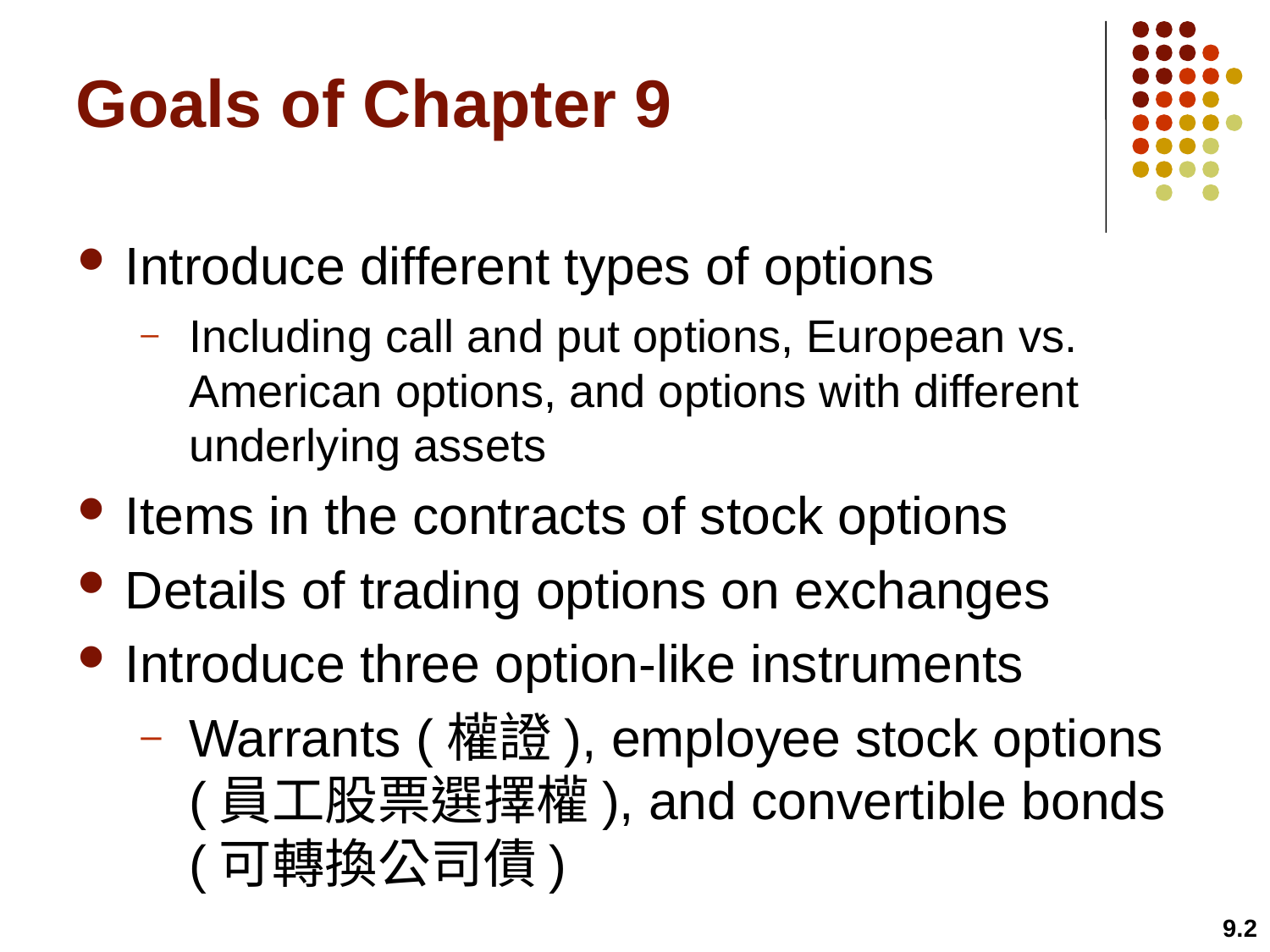

# Goals of Chapter 9
Introduce different types of options
Including call and put options, European vs. American options, and options with different underlying assets
Items in the contracts of stock options
Details of trading options on exchanges
Introduce three option-like instruments
Warrants (權證), employee stock options (員工股票選擇權), and convertible bonds (可轉換公司債)

9.2